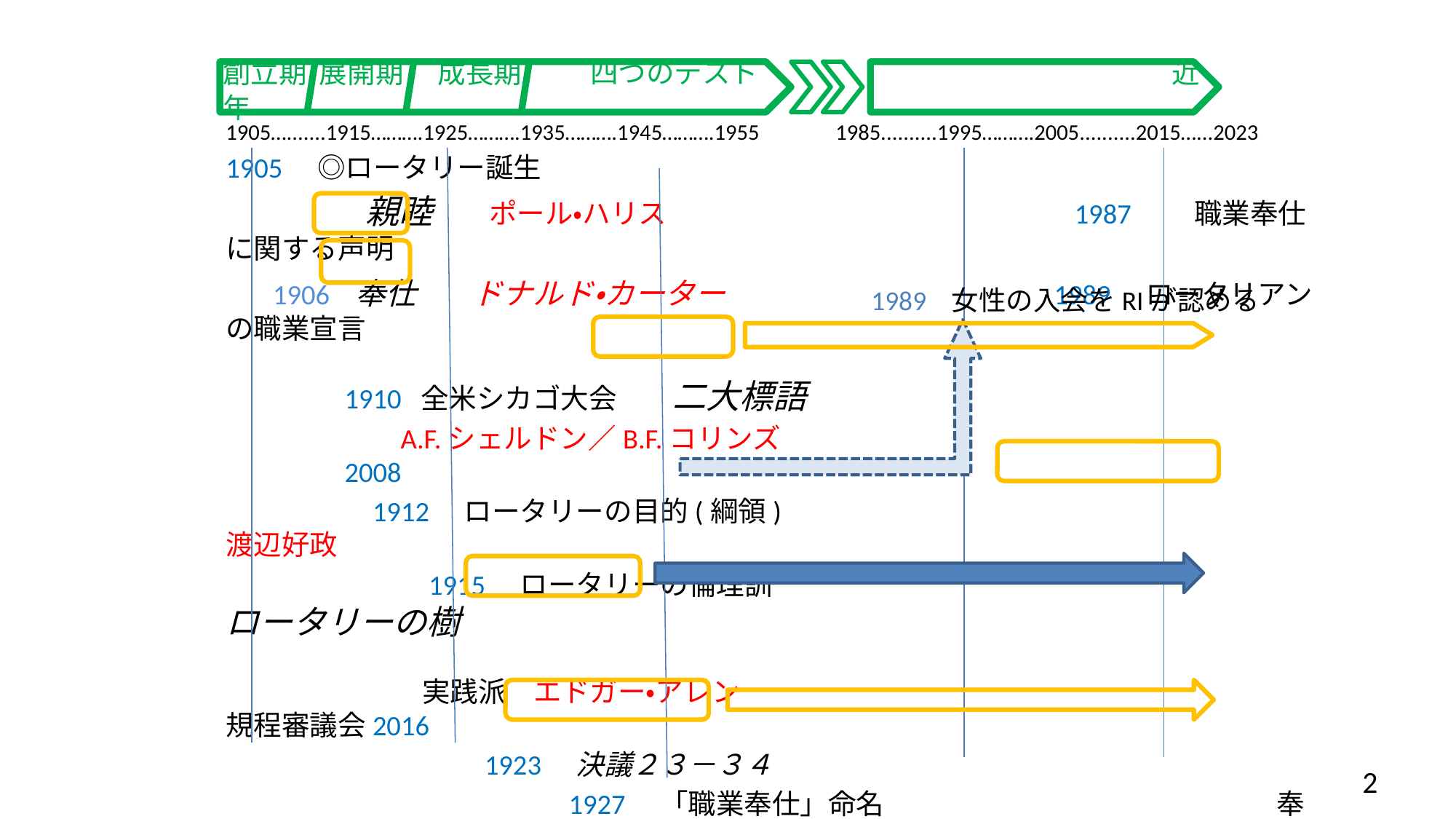

# 創立期  展開期 　成長期  　　四つのテスト　　　　　　　　　　　　　   近年

1905….......1915……….1925……….1935……….1945……….1955               1985..........1995……….2005..........2015…...2023
1905　◎ロータリー誕生
　　　　　親睦　　ポール・ハリス　　　　　　　　　　　　　　　　　　1987　　職業奉仕に関する声明
　  1906   奉仕　　ドナルド・カーター　　　　　　　　　  　1989　ロータリアンの職業宣言

　　　　1910  全米シカゴ大会　　二大標語
　　　　　　A.F.シェルドン／B.F.コリンズ　　　　　　　　　　　　　　　　　　　　　　　2008
　　　　　1912　ロータリーの目的(綱領)　　　　　　　　　　　　　　　　　　　渡辺好政
　　　　　　　1915　ロータリーの倫理訓　　　　　　　　　　　　　　　　　　ロータリーの樹

　　　　　　　実践派　エドガー・アレン　　　　　　　　　　　　　　　　　　　　規程審議会2016
　　　　　　　　　1923　決議２３－３４
　　　　　　　　　　　　1927　「職業奉仕」命名　　　　　　　　　　　　　　奉仕第二部門　改正
　　　　　　　　　　　　　　1932　　　　　　　　1954　RIへ版権を寄贈
　　　　　　　　　　　　　　四つのテスト
　　　　　　　　　　　　　　　　　　　ハーバート・テーラー

1989   女性の入会をRIが認める

2